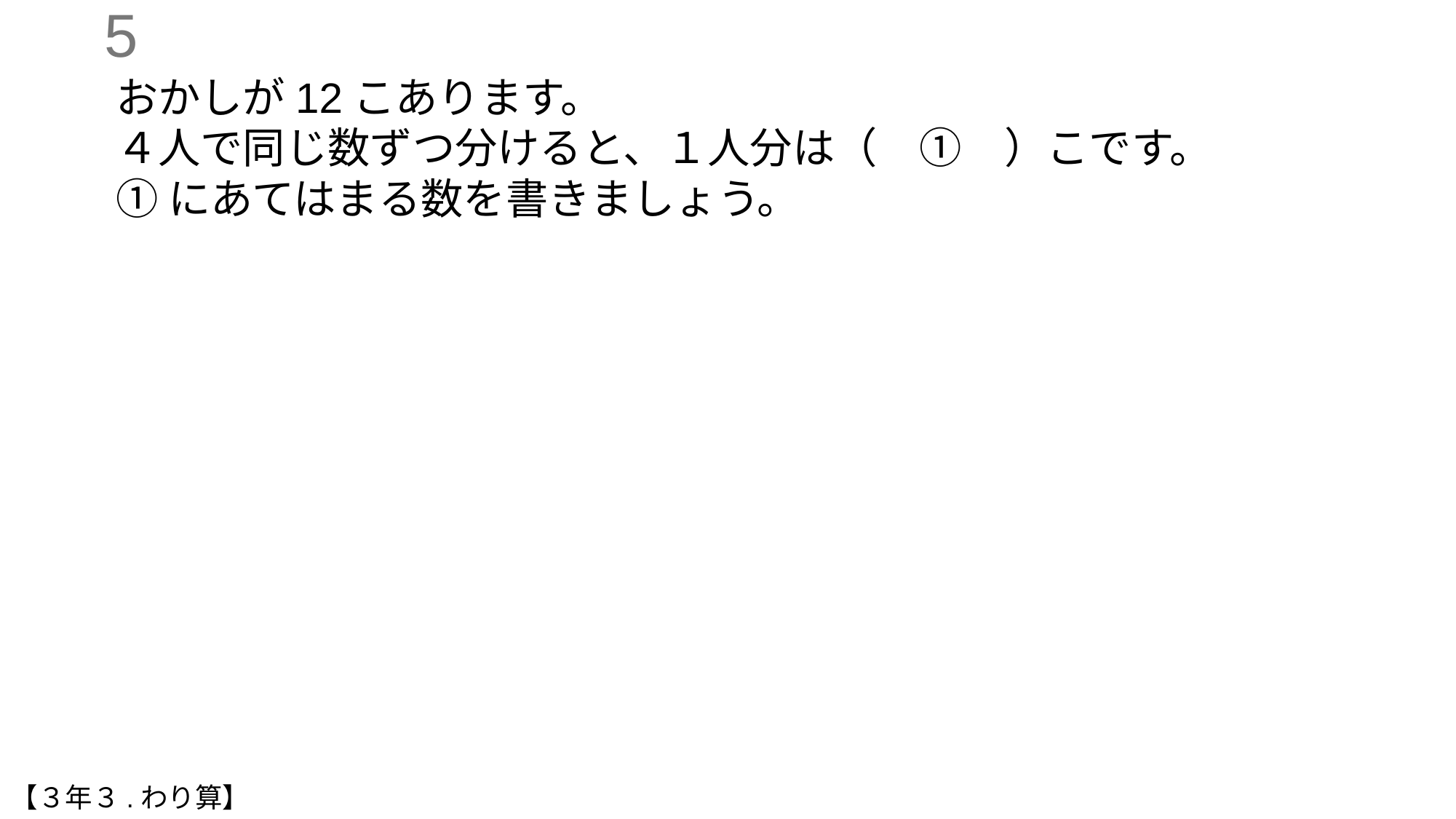

5
おかしが12こあります。
４人で同じ数ずつ分けると、１人分は（　①　）こです。
①にあてはまる数を書きましょう。
【３年３.わり算】